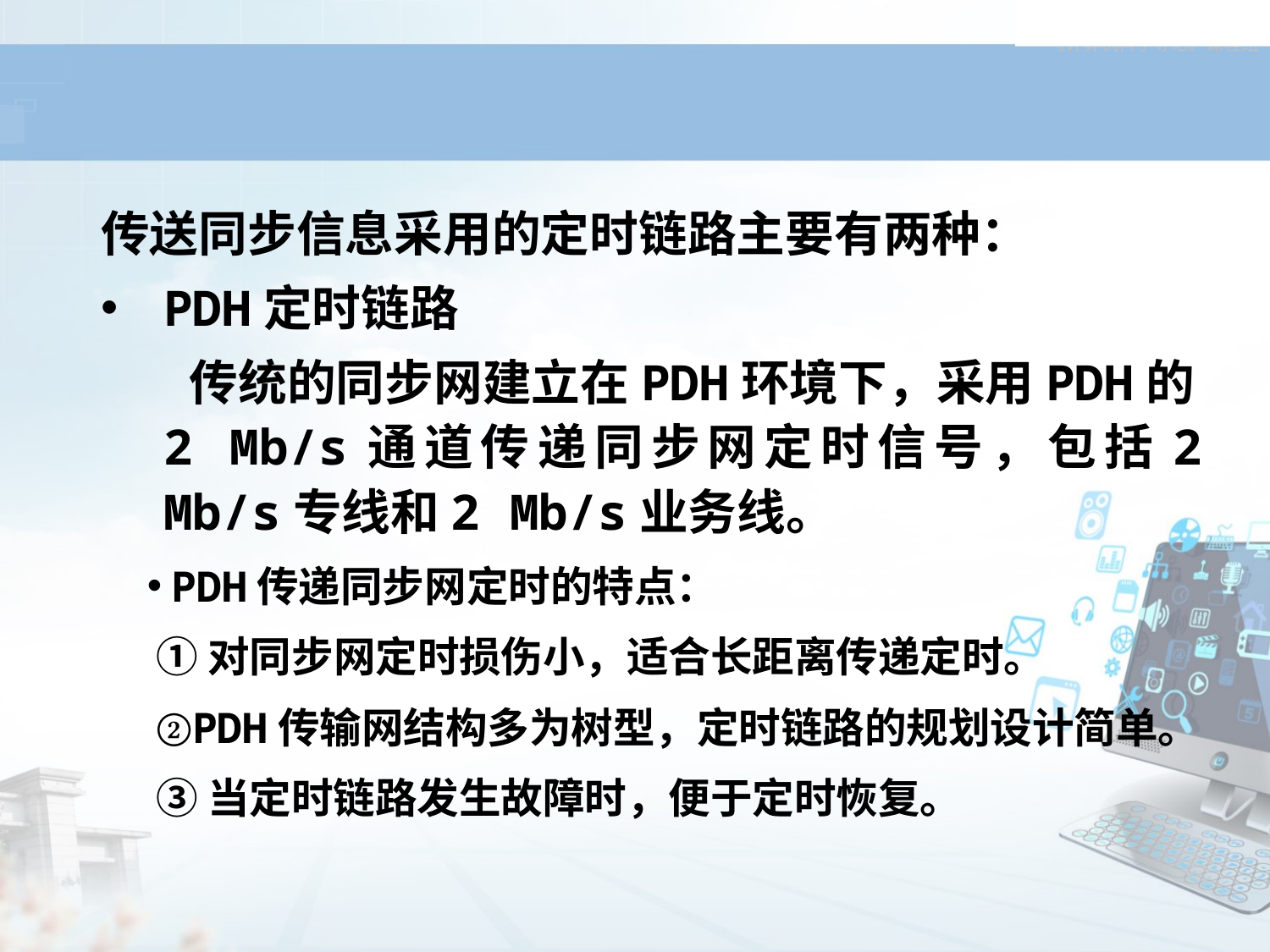

#
传送同步信息采用的定时链路主要有两种：
PDH定时链路
       传统的同步网建立在PDH环境下，采用PDH的2 Mb/s通道传递同步网定时信号，包括2 Mb/s专线和2 Mb/s业务线。
PDH传递同步网定时的特点：
①对同步网定时损伤小，适合长距离传递定时。
②PDH传输网结构多为树型，定时链路的规划设计简单。
③当定时链路发生故障时，便于定时恢复。